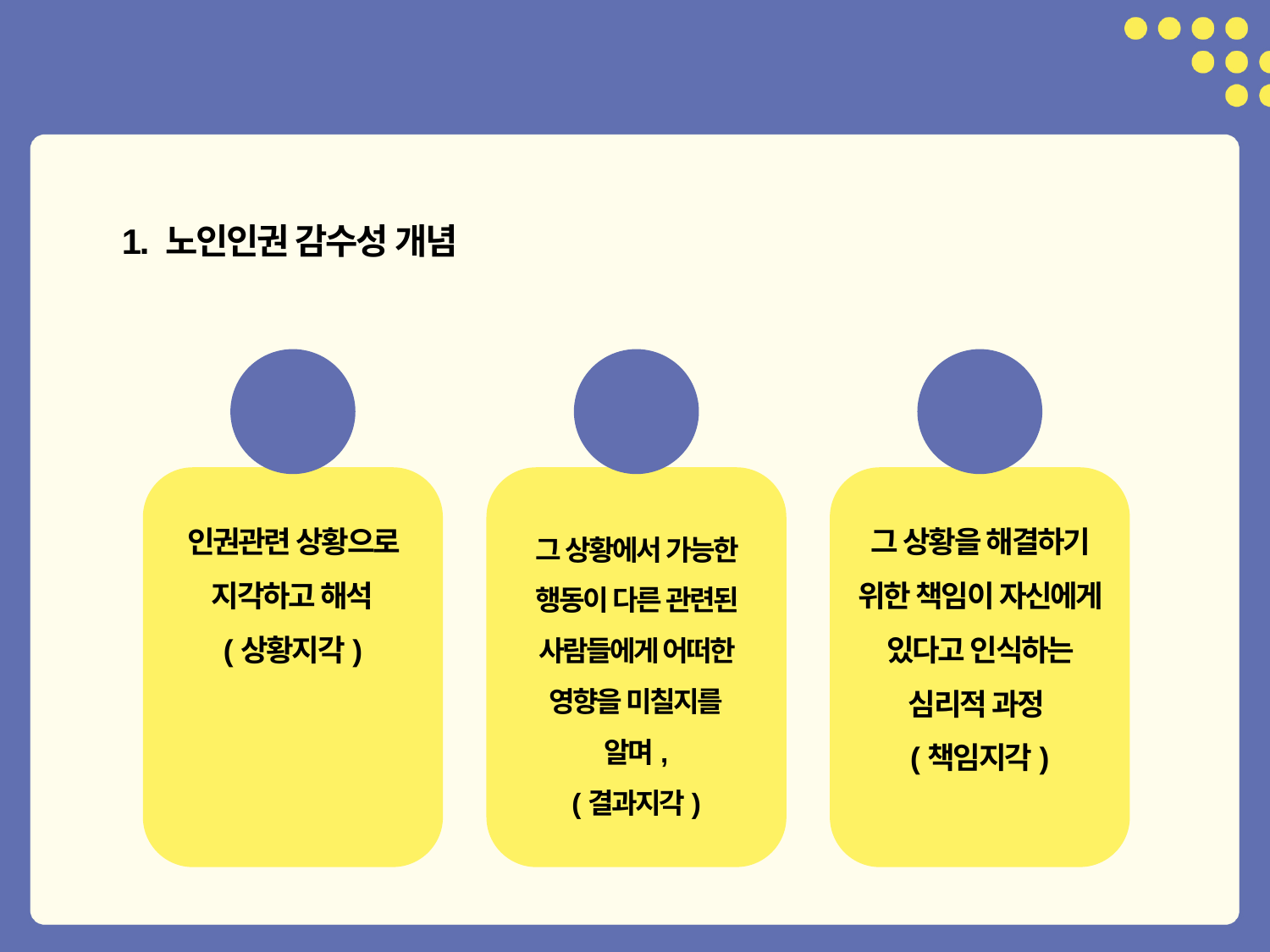

1. 노인인권 감수성 개념
1
2
3
인권관련 상황으로 지각하고 해석
(상황지각)

그 상황에서 가능한 행동이 다른 관련된 사람들에게 어떠한 영향을 미칠지를
알며,
(결과지각)
그 상황을 해결하기 위한 책임이 자신에게 있다고 인식하는 심리적 과정
(책임지각)

11